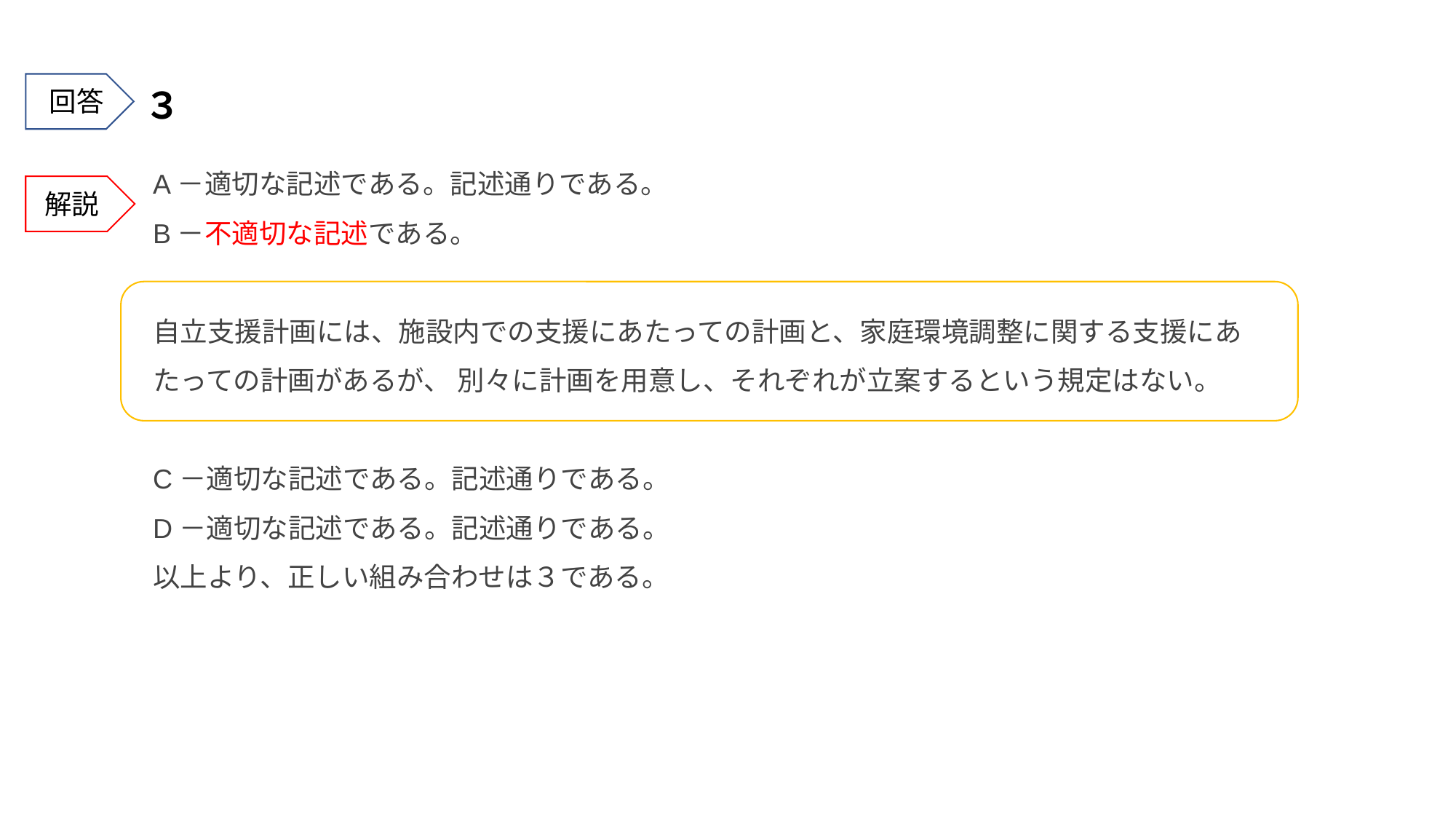

３
回答
A－適切な記述である。記述通りである。
B－不適切な記述である。

自立支援計画には、施設内での支援にあたっての計画と、家庭環境調整に関する支援にあたっての計画があるが、 別々に計画を用意し、それぞれが立案するという規定はない。
C－適切な記述である。記述通りである。
D－適切な記述である。記述通りである。
以上より、正しい組み合わせは３である。

解説